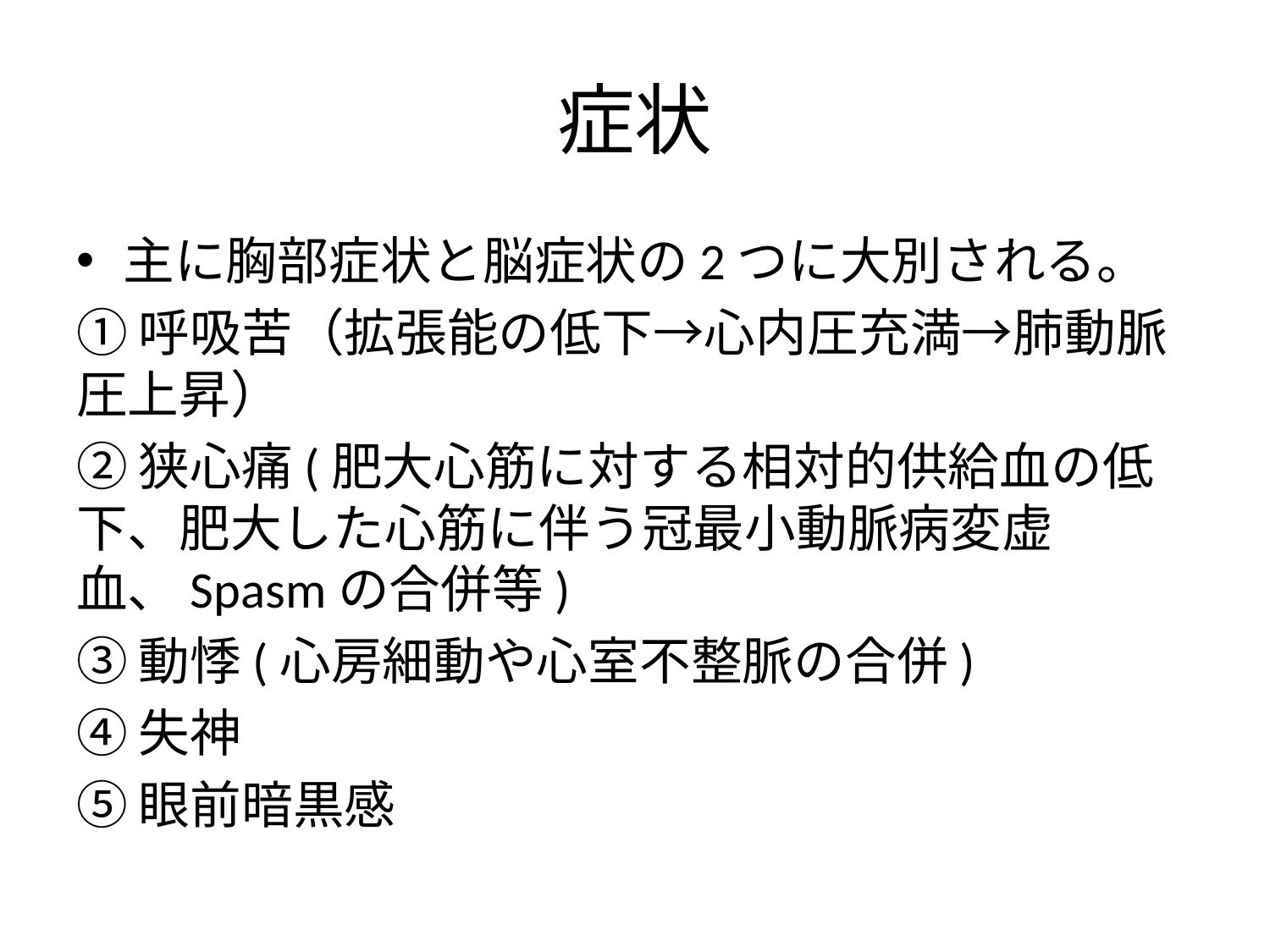

# 症状
主に胸部症状と脳症状の2つに大別される。
①呼吸苦（拡張能の低下→心内圧充満→肺動脈圧上昇）
②狭心痛(肥大心筋に対する相対的供給血の低下、肥大した心筋に伴う冠最小動脈病変虚血、Spasmの合併等)
③動悸(心房細動や心室不整脈の合併)
④失神
⑤眼前暗黒感